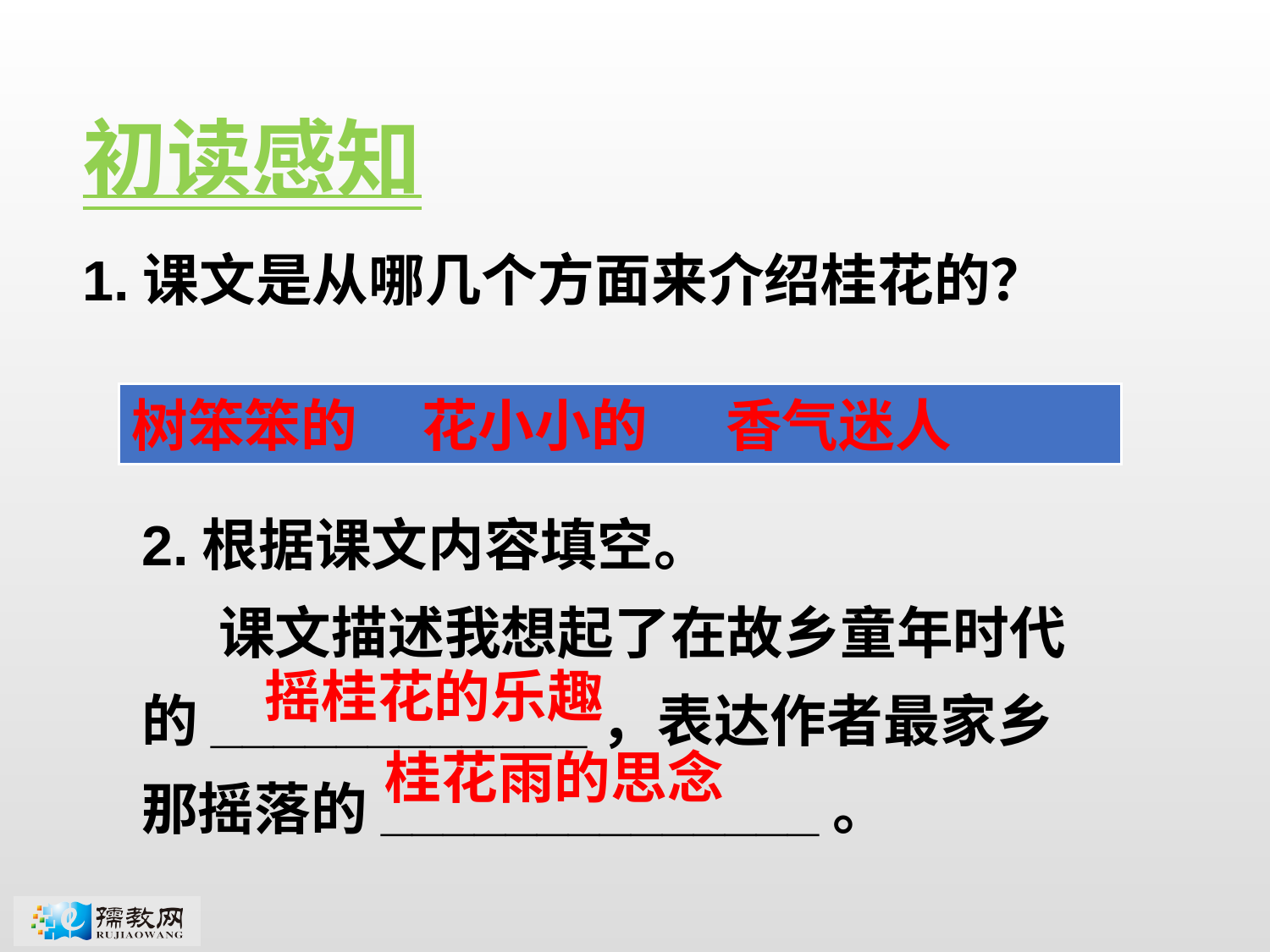

初读感知
1.课文是从哪几个方面来介绍桂花的？
树笨笨的     花小小的      香气迷人
2.根据课文内容填空。
     课文描述我想起了在故乡童年时代的____________，表达作者最家乡那摇落的______________。
摇桂花的乐趣
桂花雨的思念